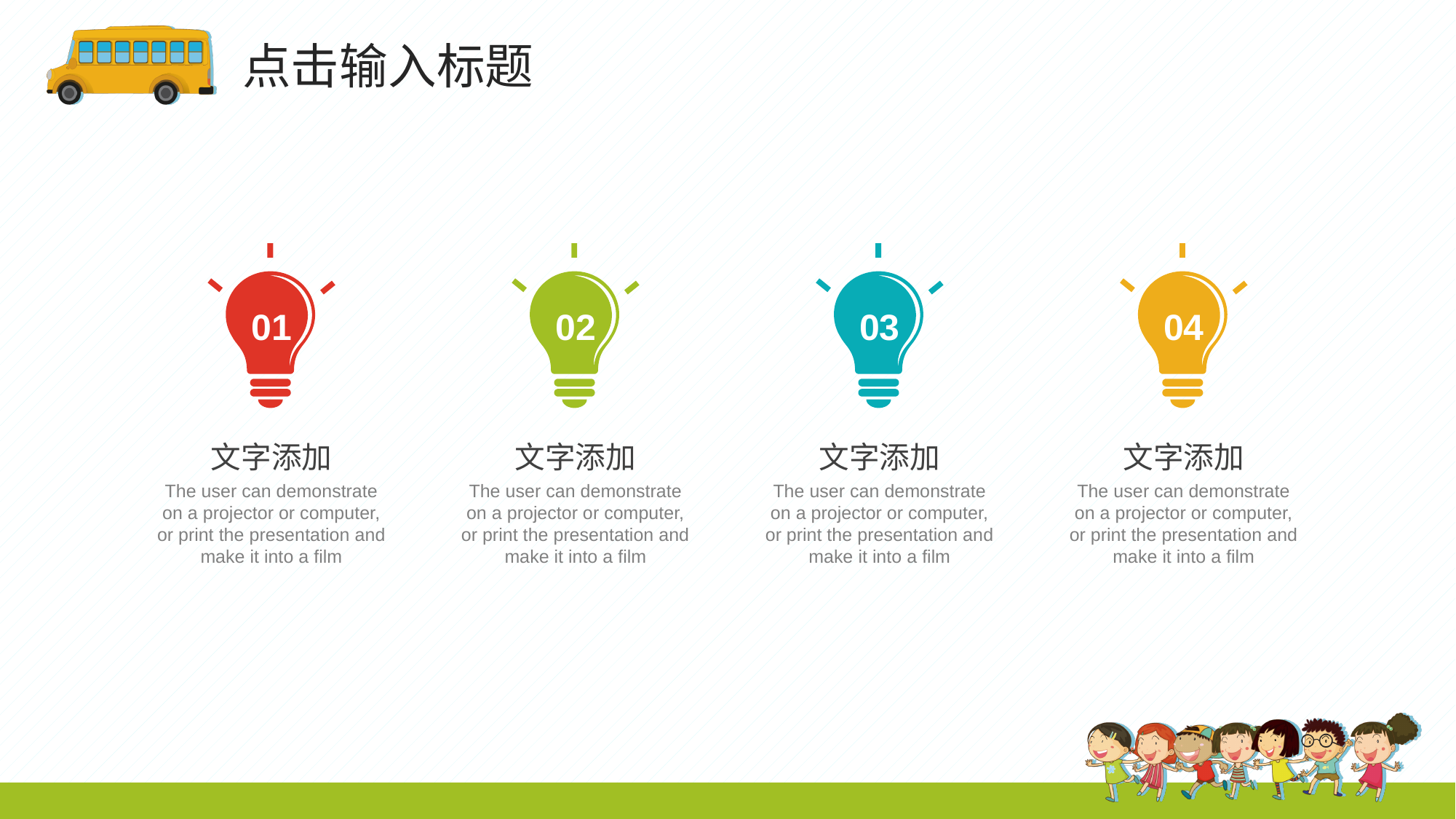

点击输入标题
01
02
03
04
文字添加
The user can demonstrate on a projector or computer, or print the presentation and make it into a film
文字添加
The user can demonstrate on a projector or computer, or print the presentation and make it into a film
文字添加
The user can demonstrate on a projector or computer, or print the presentation and make it into a film
文字添加
The user can demonstrate on a projector or computer, or print the presentation and make it into a film